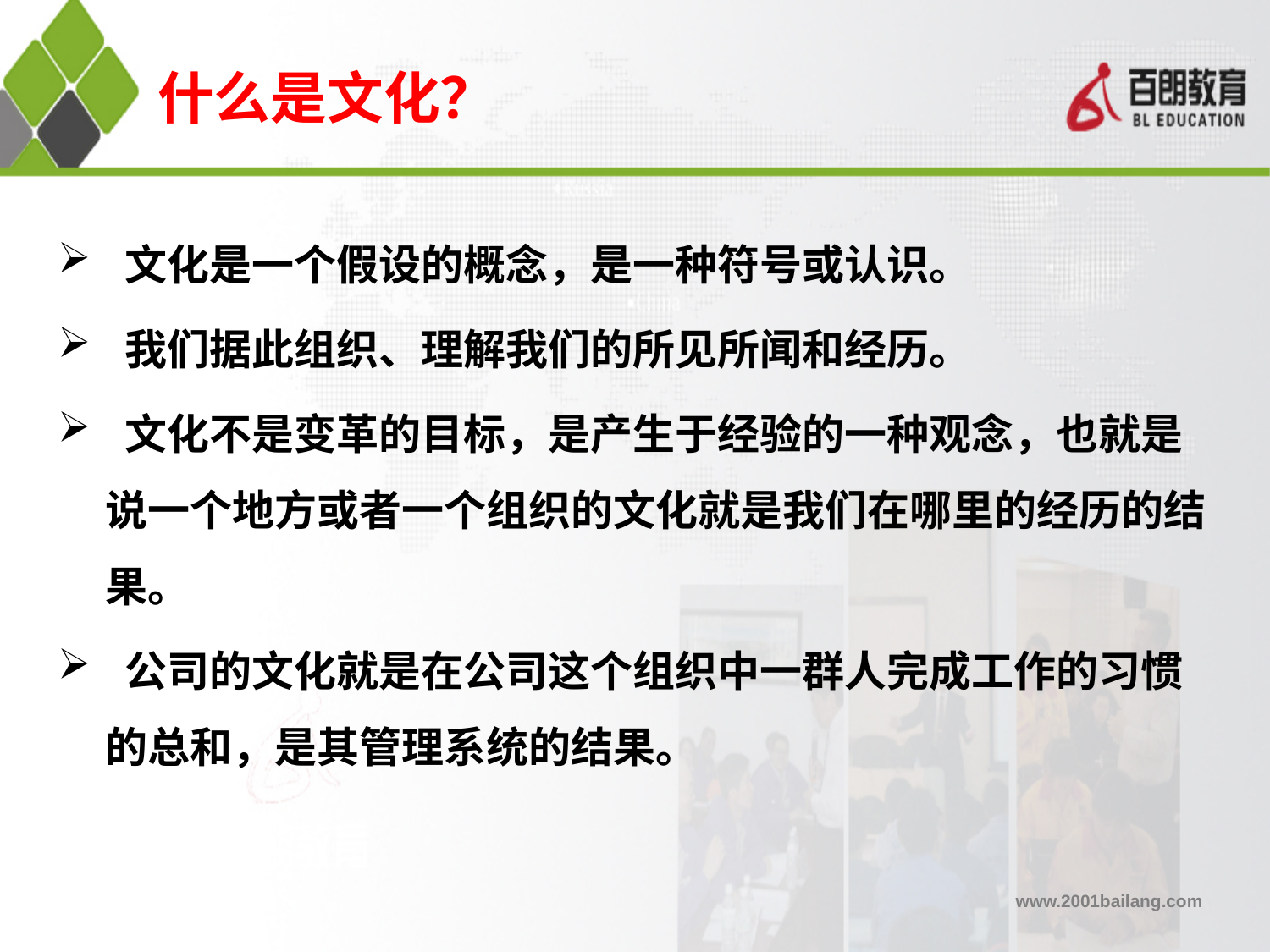

# 什么是文化？
 文化是一个假设的概念，是一种符号或认识。
 我们据此组织、理解我们的所见所闻和经历。
 文化不是变革的目标，是产生于经验的一种观念，也就是说一个地方或者一个组织的文化就是我们在哪里的经历的结果。
 公司的文化就是在公司这个组织中一群人完成工作的习惯的总和，是其管理系统的结果。